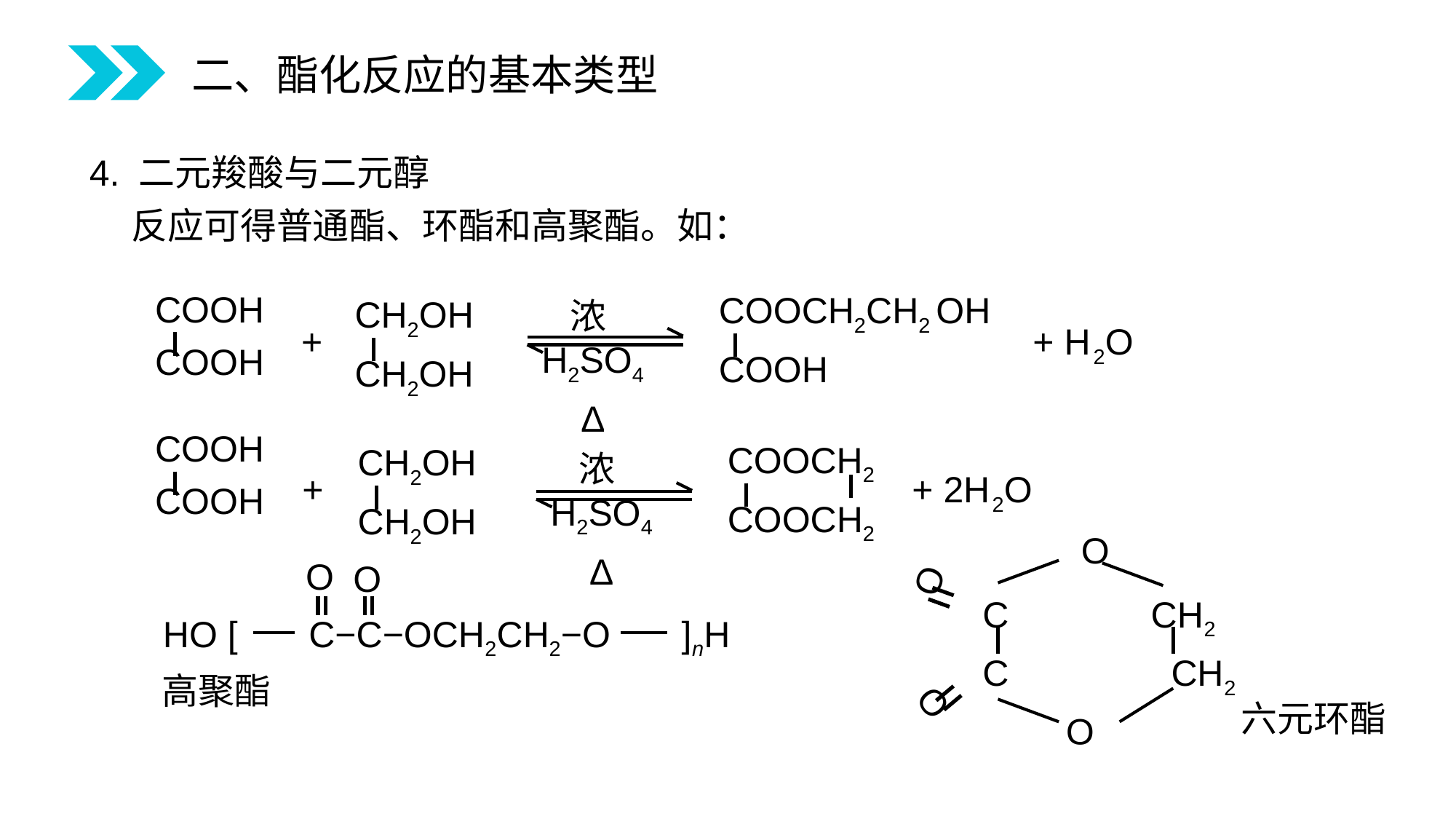

二、酯化反应的基本类型
4. 二元羧酸与二元醇
    反应可得普通酯、环酯和高聚酯。如：
COOH
COOH
COOCH2CH2 OH
COOH
CH2OH
CH2OH
浓H2SO4
∆

+                                                                      + H2O
COOH
COOH
COOCH2
COOCH2
CH2OH
CH2OH
浓H2SO4
∆

+                                                          + 2H2O
O
O
C              CH2
C                CH2
O
O
O
O
HO [       C−C−OCH2CH2−O       ]nH
高聚酯
六元环酯